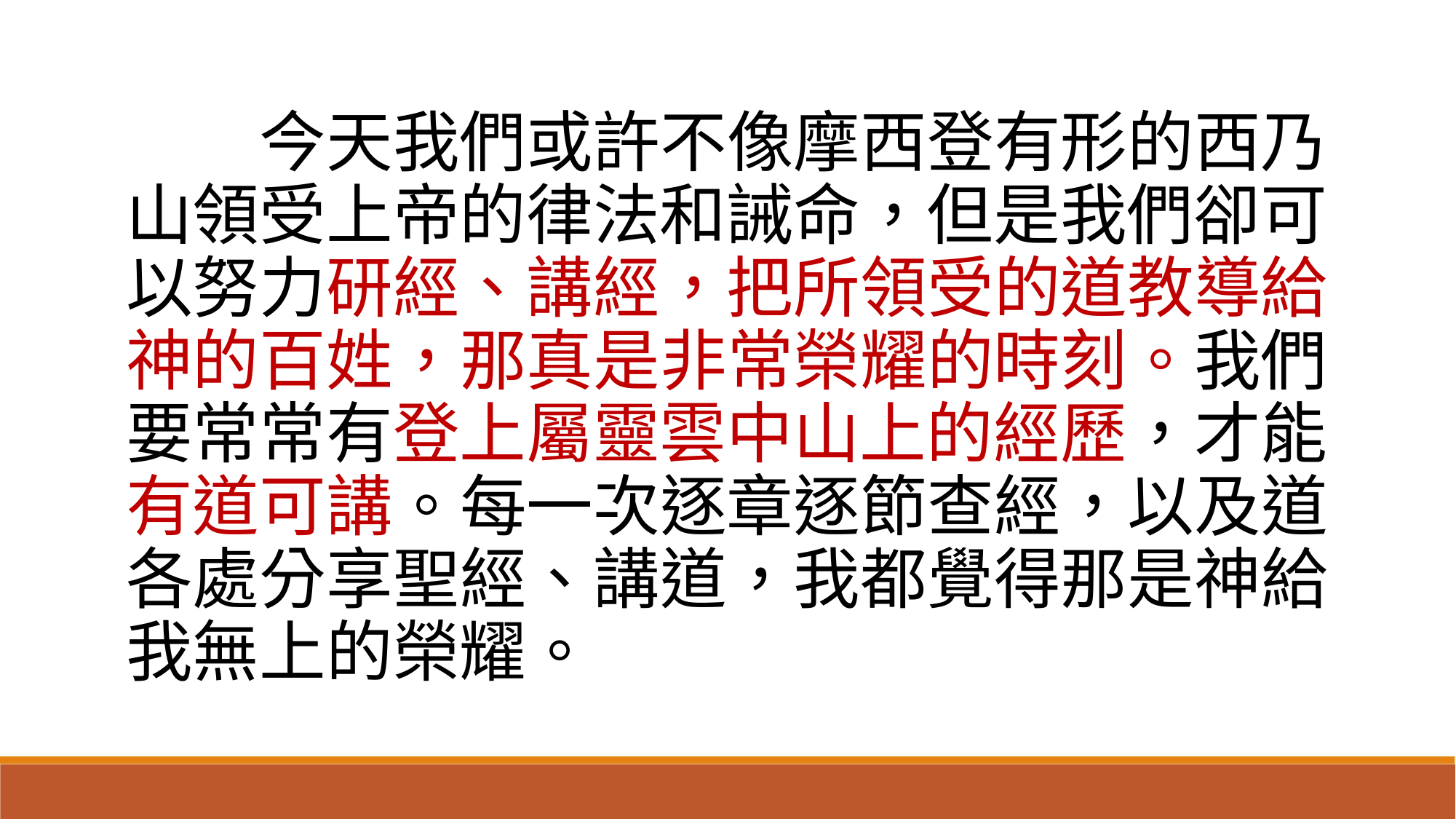

今天我們或許不像摩西登有形的西乃山領受上帝的律法和誡命，但是我們卻可以努力研經、講經，把所領受的道教導給神的百姓，那真是非常榮耀的時刻。我們要常常有登上屬靈雲中山上的經歷，才能有道可講。每一次逐章逐節查經，以及道各處分享聖經、講道，我都覺得那是神給我無上的榮耀。